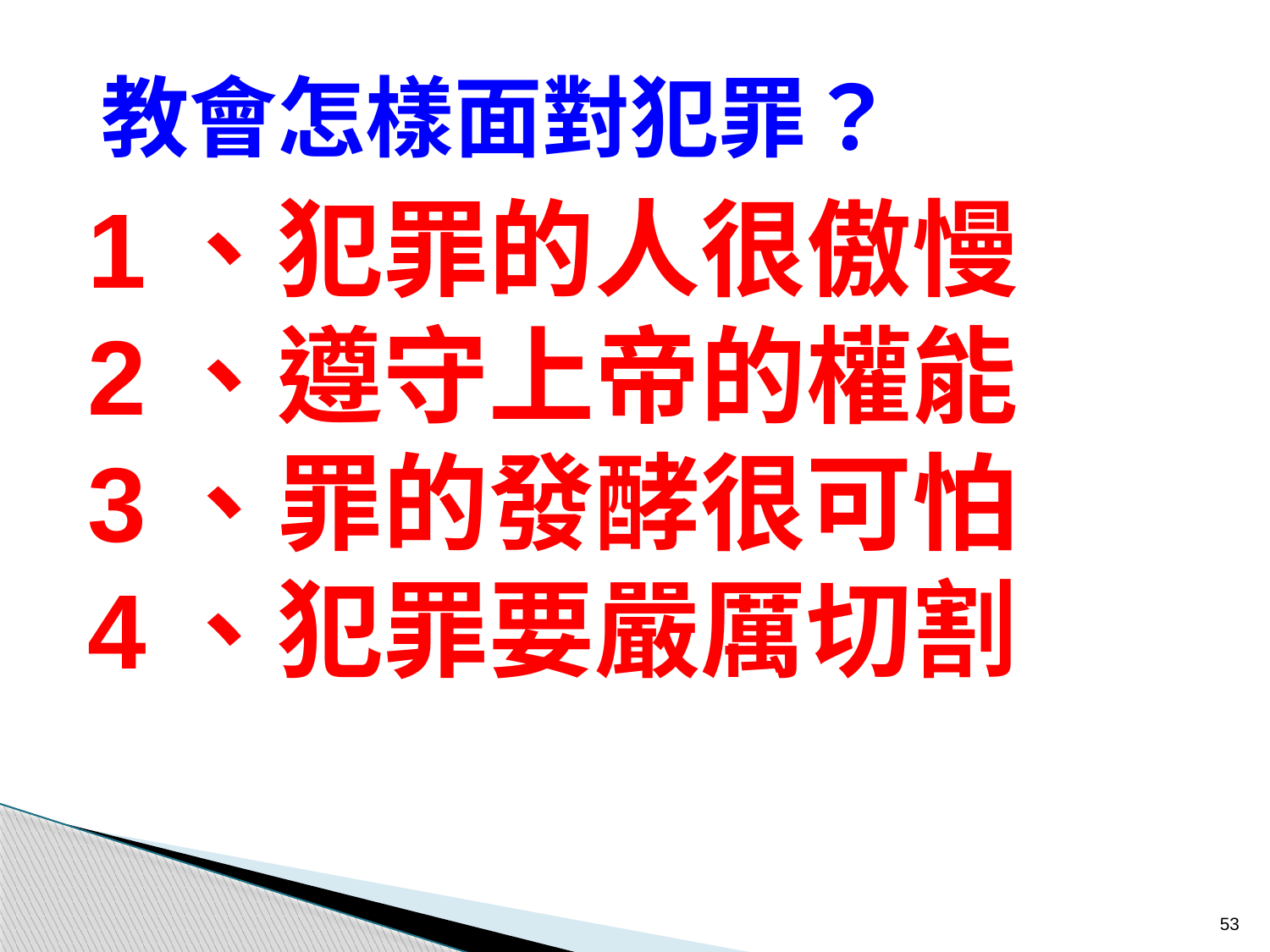

教會怎樣面對犯罪？
1、犯罪的人很傲慢
2、遵守上帝的權能
3、罪的發酵很可怕
4、犯罪要嚴厲切割
53